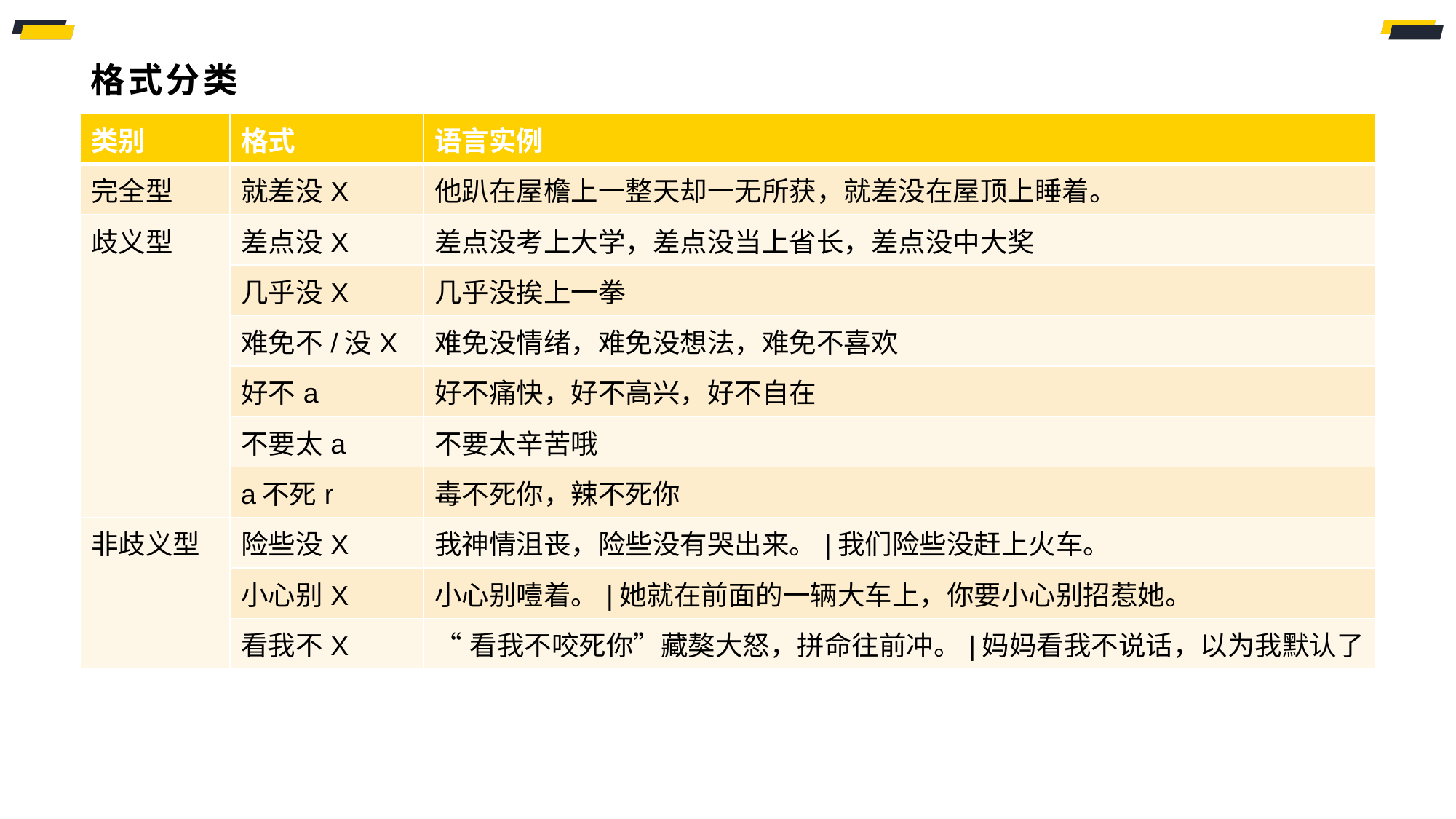

# 格式分类
| 类别 | 格式 | 语言实例 |
| --- | --- | --- |
| 完全型 | 就差没X | 他趴在屋檐上一整天却一无所获，就差没在屋顶上睡着。 |
| 歧义型 | 差点没X | 差点没考上大学，差点没当上省长，差点没中大奖 |
|  | 几乎没X | 几乎没挨上一拳 |
|  | 难免不/没X | 难免没情绪，难免没想法，难免不喜欢 |
|  | 好不a | 好不痛快，好不高兴，好不自在 |
|  | 不要太a | 不要太辛苦哦 |
|  | a不死r | 毒不死你，辣不死你 |
| 非歧义型 | 险些没X | 我神情沮丧，险些没有哭出来。|我们险些没赶上火车。 |
|  | 小心别X | 小心别噎着。|她就在前面的一辆大车上，你要小心别招惹她。 |
|  | 看我不X | “看我不咬死你”藏獒大怒，拼命往前冲。|妈妈看我不说话，以为我默认了 |